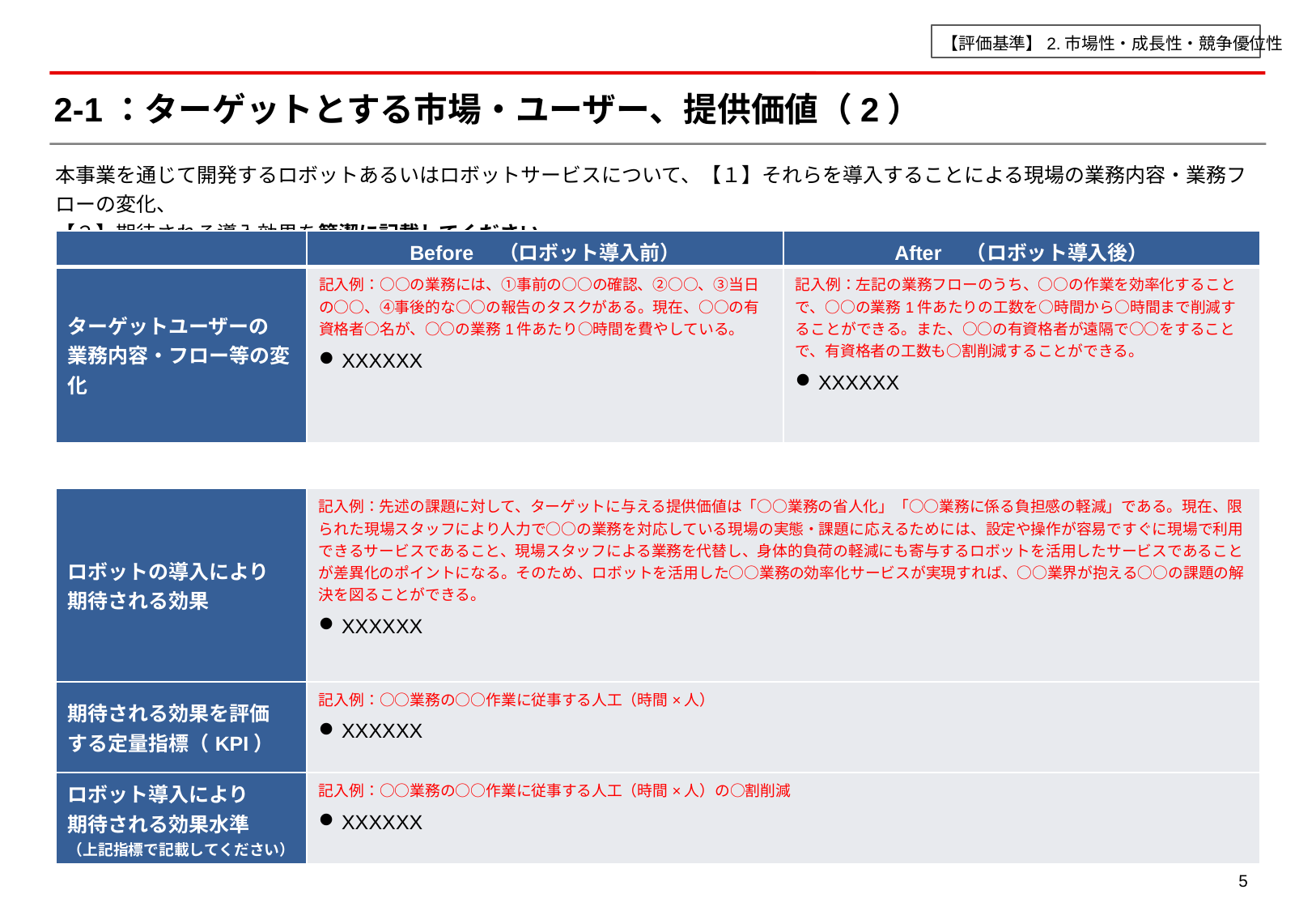

【評価基準】2.市場性・成長性・競争優位性
# 2-1：ターゲットとする市場・ユーザー、提供価値（2）
本事業を通じて開発するロボットあるいはロボットサービスについて、【１】それらを導入することによる現場の業務内容・業務フローの変化、
【２】期待される導入効果を簡潔に記載してください。

|  | Before　（ロボット導入前） | After　（ロボット導入後） |
| --- | --- | --- |
| ターゲットユーザーの 業務内容・フロー等の変化 | 記入例：○○の業務には、①事前の○○の確認、②○○、③当日の○○、④事後的な○○の報告のタスクがある。現在、○○の有資格者○名が、○○の業務1件あたり○時間を費やしている。 XXXXXX | 記入例：左記の業務フローのうち、○○の作業を効率化することで、○○の業務1件あたりの工数を○時間から○時間まで削減することができる。また、○○の有資格者が遠隔で○○をすることで、有資格者の工数も○割削減することができる。 XXXXXX |
| ロボットの導入により 期待される効果 | 記入例：先述の課題に対して、ターゲットに与える提供価値は「○○業務の省人化」「○○業務に係る負担感の軽減」である。現在、限られた現場スタッフにより人力で○○の業務を対応している現場の実態・課題に応えるためには、設定や操作が容易ですぐに現場で利用できるサービスであること、現場スタッフによる業務を代替し、身体的負荷の軽減にも寄与するロボットを活用したサービスであることが差異化のポイントになる。そのため、ロボットを活用した○○業務の効率化サービスが実現すれば、○○業界が抱える○○の課題の解決を図ることができる。 XXXXXX |
| --- | --- |
| 期待される効果を評価 する定量指標（KPI） | 記入例：○○業務の○○作業に従事する人工（時間×人） XXXXXX |
| ロボット導入により 期待される効果水準 （上記指標で記載してください） | 記入例：○○業務の○○作業に従事する人工（時間×人）の○割削減 XXXXXX |